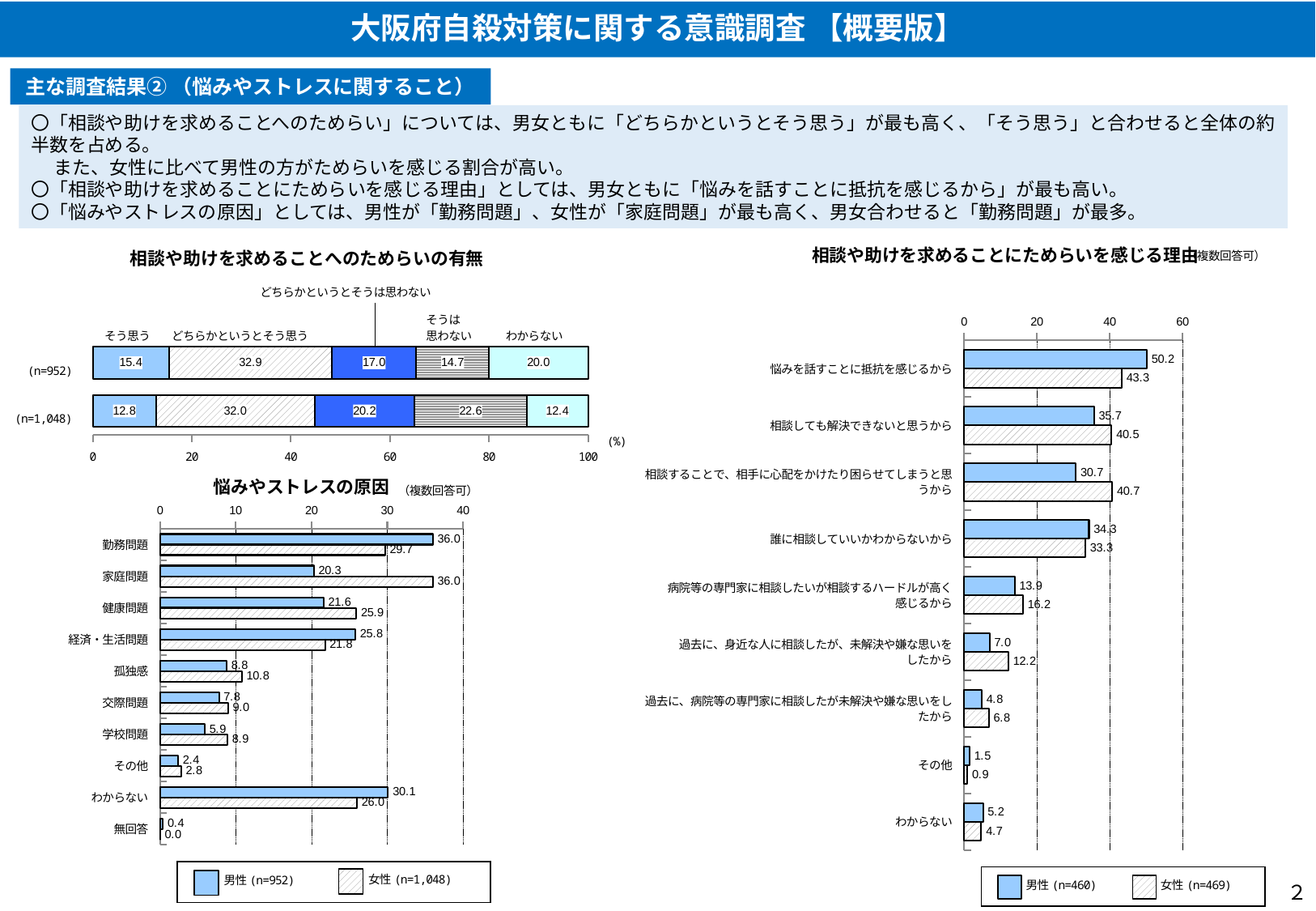

大阪府自殺対策に関する意識調査 【概要版】
主な調査結果② （悩みやストレスに関すること）
〇「相談や助けを求めることへのためらい」については、男女ともに「どちらかというとそう思う」が最も高く、「そう思う」と合わせると全体の約半数を占める。
　 また、女性に比べて男性の方がためらいを感じる割合が高い。
〇「相談や助けを求めることにためらいを感じる理由」としては、男女ともに「悩みを話すことに抵抗を感じるから」が最も高い。
〇「悩みやストレスの原因」としては、男性が「勤務問題」、女性が「家庭問題」が最も高く、男女合わせると「勤務問題」が最多。

### Chart

| Category | そう思う | どちらかというとそう思う | どちらかというとそうは思わない | そうは思わない | わからない |
|---|---|---|---|---|---|
| 男性
(n=952) | 15.4 | 32.9 | 17.0 | 14.7 | 20.0 |
| 女性
(n=1,048) | 12.8 | 32.0 | 20.2 | 22.6 | 12.4 |

### Chart

| Category | 男性
(n=460) | 女性
(n=469) |
|---|---|---|
| 悩みを話すことに抵抗を感じるから | 50.2 | 43.3 |
| 相談しても解決できないと思うから | 35.7 | 40.5 |
| 相談することで、相手に心配をかけたり困らせてしまうと思うから | 30.7 | 40.7 |
| 誰に相談していいかわからないから | 34.3 | 33.3 |
| 病院等の専門家に相談したいが相談するハードルが高く感じるから | 13.9 | 16.2 |
| 過去に、身近な人に相談したが、未解決や嫌な思いをしたから | 7.0 | 12.2 |
| 過去に、病院等の専門家に相談したが未解決や嫌な思いをしたから | 4.8 | 6.8 |
| その他 | 1.5 | 0.9 |
| わからない | 5.2 | 4.7 |
相談や助けを求めることにためらいを感じる理由
悩みやストレスの原因

### Chart

| Category | 男性
(n=952) | 女性
(n=1,048) |
|---|---|---|
| 勤務問題 | 36.0 | 29.7 |
| 家庭問題 | 20.3 | 36.0 |
| 健康問題 | 21.6 | 25.9 |
| 経済・生活問題 | 25.8 | 21.8 |
| 孤独感 | 8.8 | 10.8 |
| 交際問題 | 7.8 | 9.0 |
| 学校問題 | 5.9 | 8.9 |
| その他 | 2.4 | 2.8 |
| わからない | 30.1 | 26.0 |
| 無回答 | 0.4 | 0.0 |
２